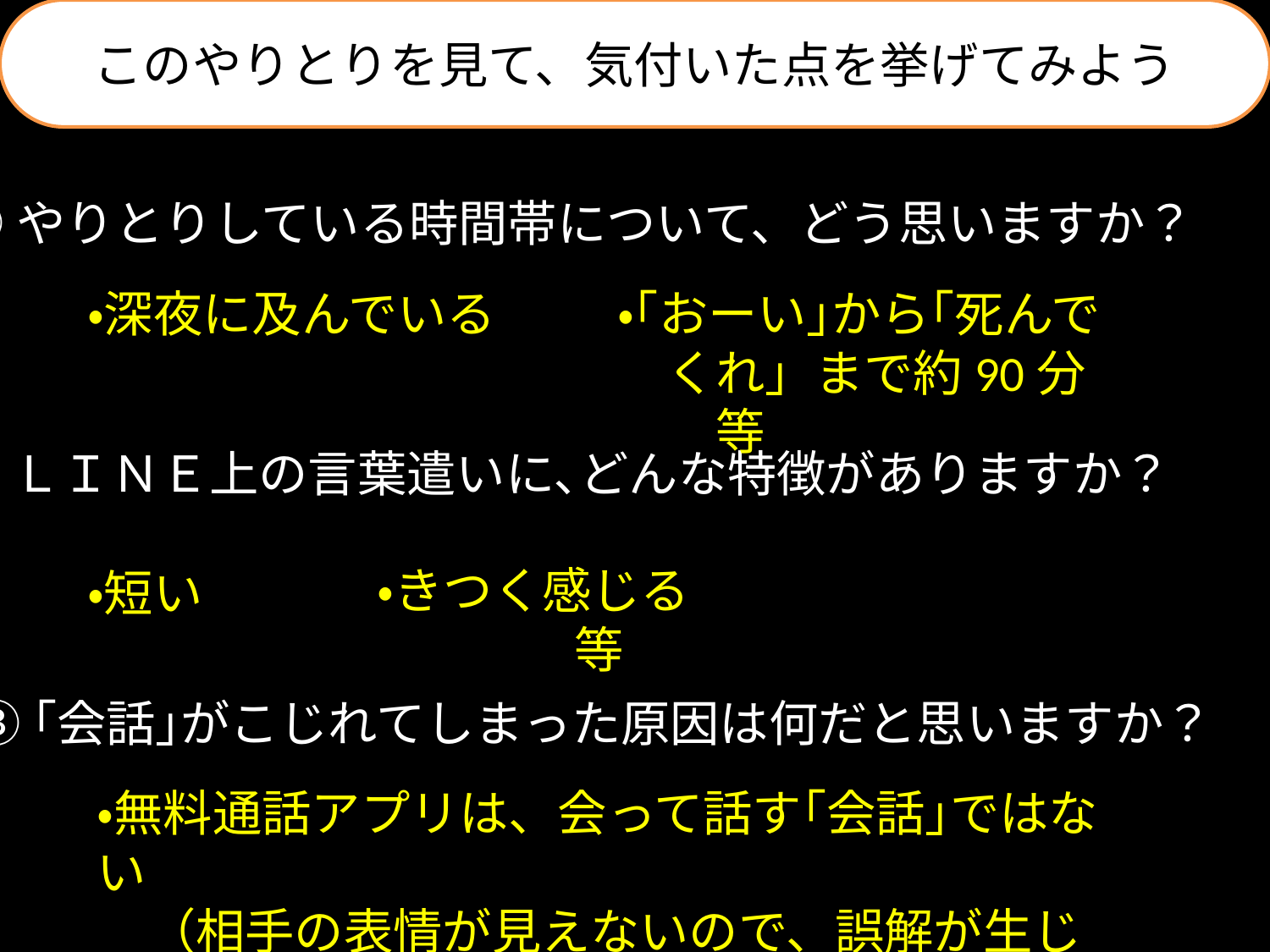

このやりとりを見て、気付いた点を挙げてみよう
①やりとりしている時間帯について、どう思いますか？
・深夜に及んでいる
・｢おーい｣から｢死んで
　くれ」まで約90分　　　等
②ＬＩＮＥ上の言葉遣いに､どんな特徴がありますか？
・きつく感じる　　　　　　　　　　　　等
・短い
③｢会話｣がこじれてしまった原因は何だと思いますか？
・無料通話アプリは、会って話す｢会話｣ではない
　（相手の表情が見えないので、誤解が生じた）